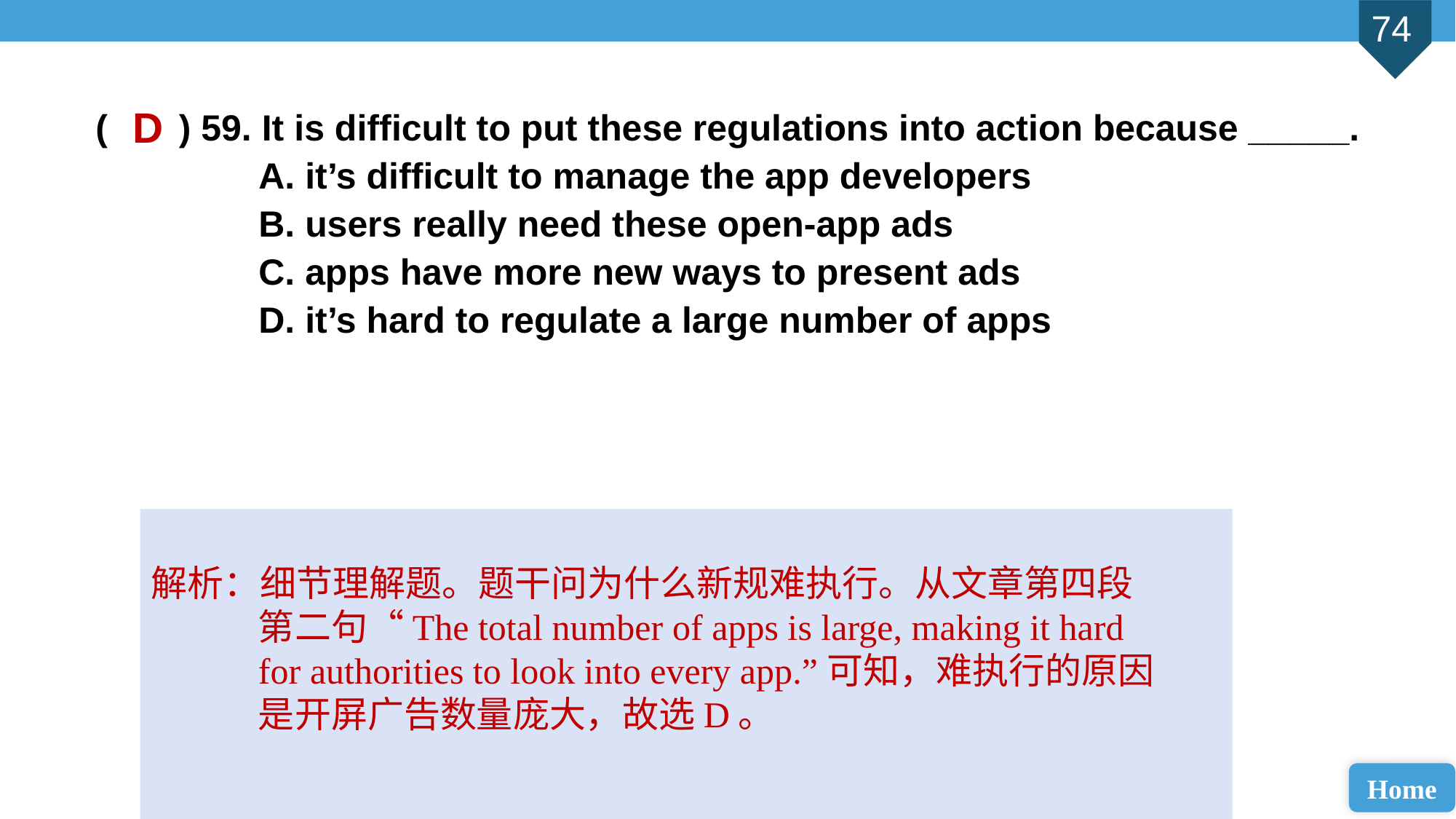

D
(       ) 59. It is difficult to put these regulations into action because _____.
                A. it’s difficult to manage the app developers
                B. users really need these open-app ads
                C. apps have more new ways to present ads
                D. it’s hard to regulate a large number of apps

解析：细节理解题。题干问为什么新规难执行。从文章第四段第二句“The total number of apps is large, making it hard for authorities to look into every app.”可知，难执行的原因是开屏广告数量庞大，故选D。